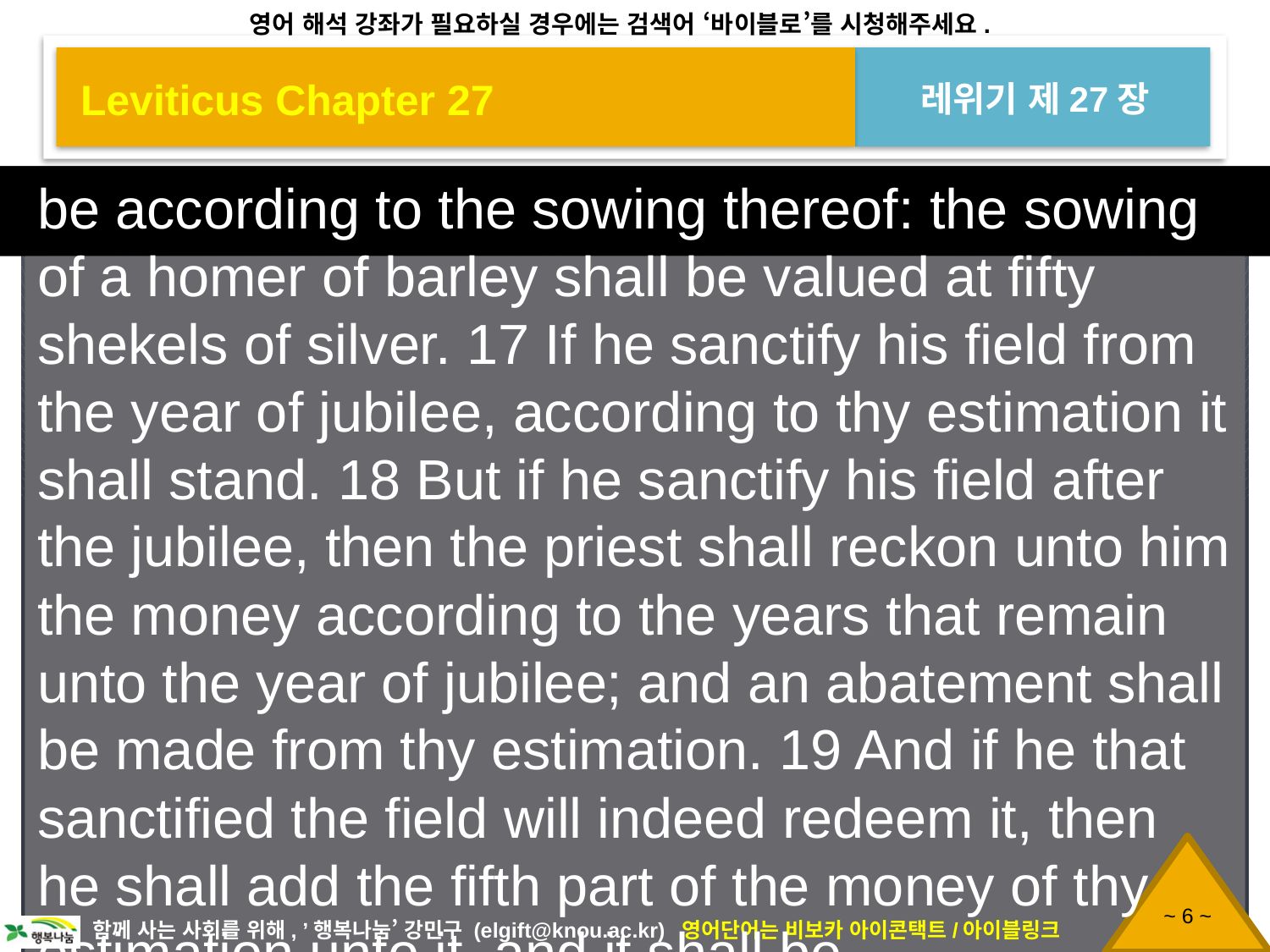

Leviticus Chapter 27
레위기 제27장
be according to the sowing thereof: the sowing of a homer of barley shall be valued at fifty shekels of silver. 17 If he sanctify his field from the year of jubilee, according to thy estimation it shall stand. 18 But if he sanctify his field after the jubilee, then the priest shall reckon unto him the money according to the years that remain unto the year of jubilee; and an abatement shall be made from thy estimation. 19 And if he that sanctified the field will indeed redeem it, then he shall add the fifth part of the money of thy estimation unto it, and it shall be